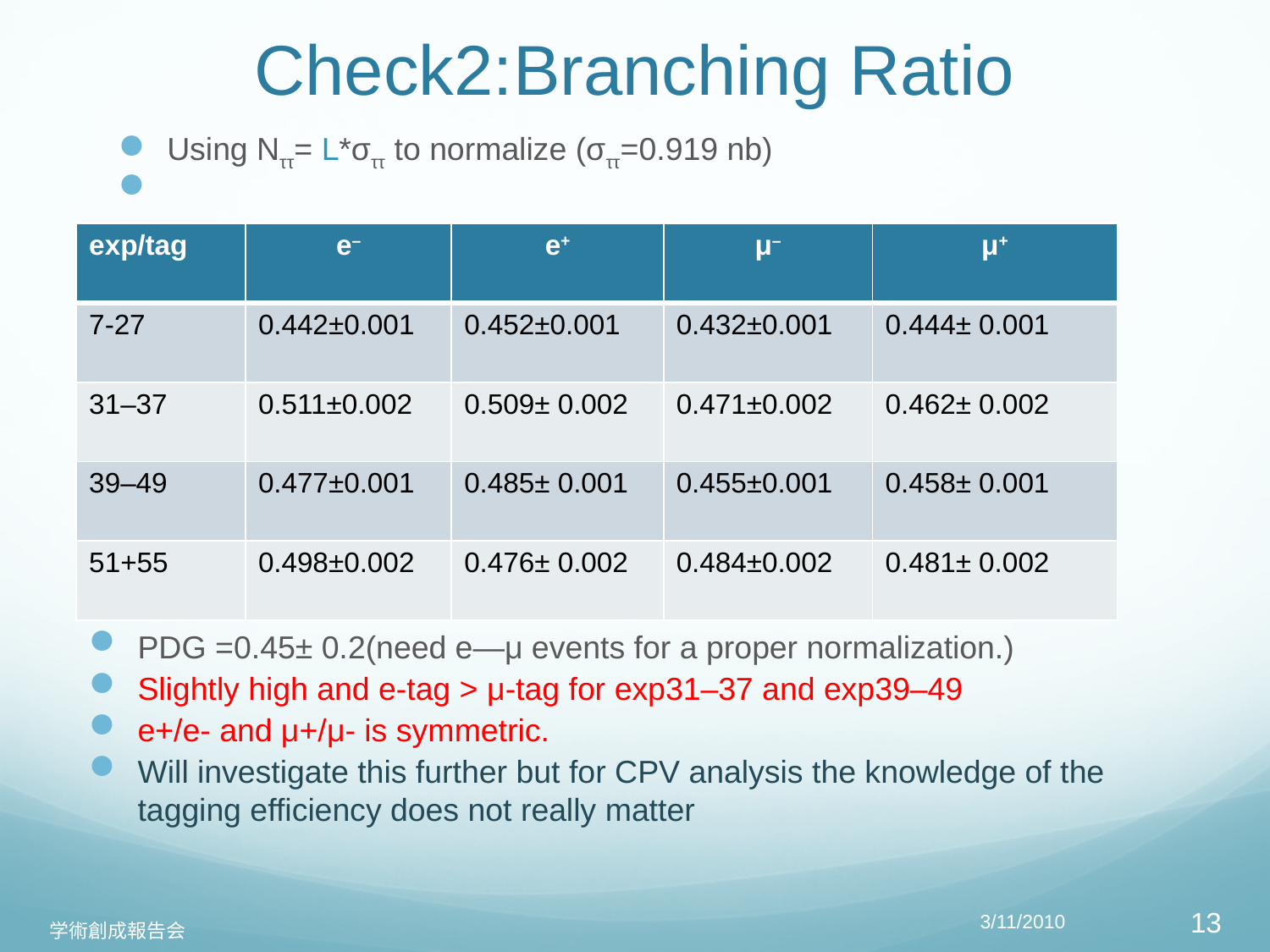

# Check2:Branching Ratio
Using Nττ= L*σττ to normalize (σττ=0.919 nb)
statistical errors only

| exp/tag | e– | e+ | μ– | μ+ |
| --- | --- | --- | --- | --- |
| 7-27 | 0.442±0.001 | 0.452±0.001 | 0.432±0.001 | 0.444± 0.001 |
| 31–37 | 0.511±0.002 | 0.509± 0.002 | 0.471±0.002 | 0.462± 0.002 |
| 39–49 | 0.477±0.001 | 0.485± 0.001 | 0.455±0.001 | 0.458± 0.001 |
| 51+55 | 0.498±0.002 | 0.476± 0.002 | 0.484±0.002 | 0.481± 0.002 |
PDG =0.45± 0.2(need e—μ events for a proper normalization.)
Slightly high and e-tag > μ-tag for exp31–37 and exp39–49
e+/e- and μ+/μ- is symmetric.
Will investigate this further but for CPV analysis the knowledge of the tagging efficiency does not really matter

3/11/2010
13
学術創成報告会